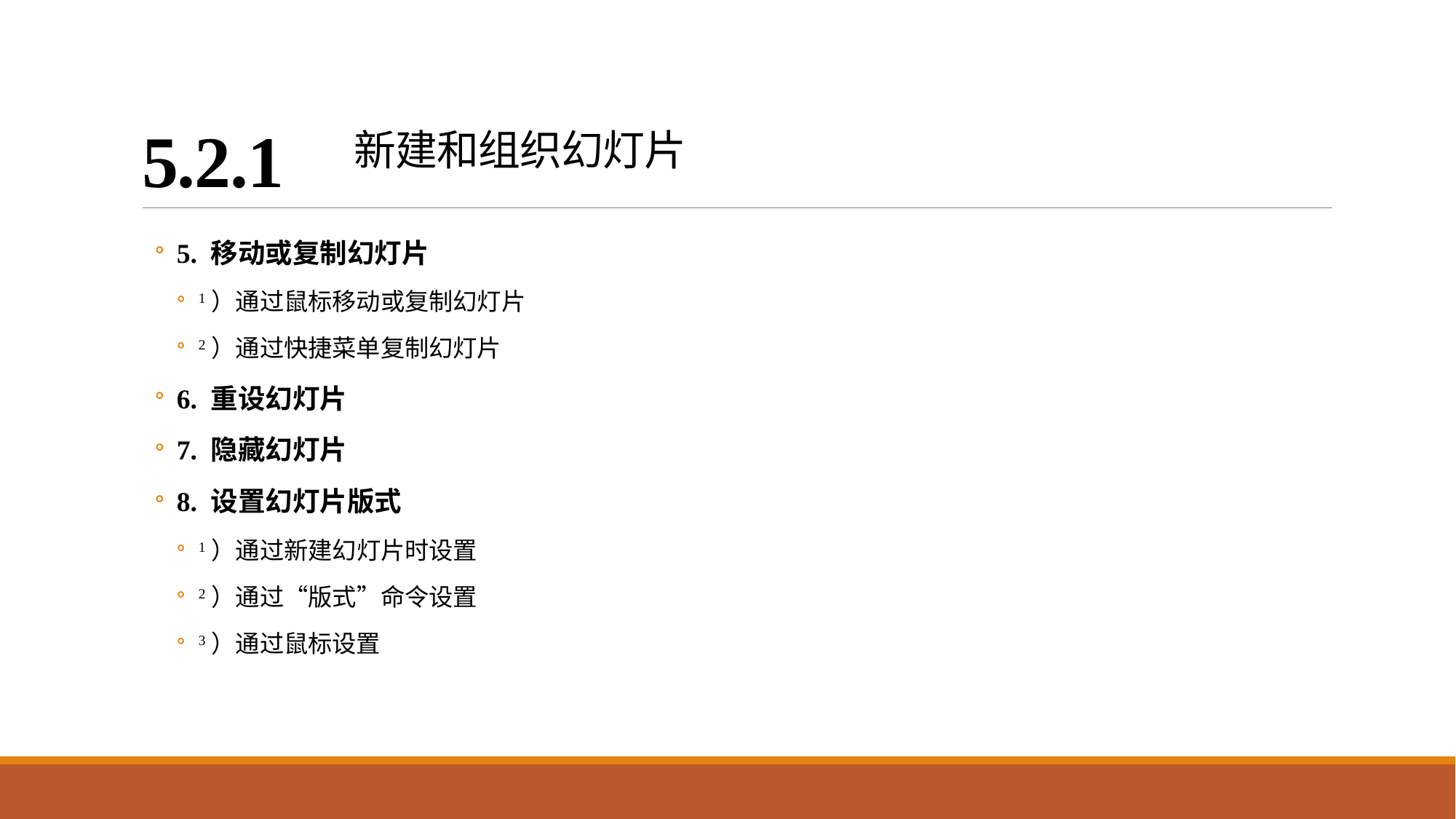

# 5.2.1   新建和组织幻灯片
5. 移动或复制幻灯片
1）通过鼠标移动或复制幻灯片
2）通过快捷菜单复制幻灯片
6. 重设幻灯片
7. 隐藏幻灯片
8. 设置幻灯片版式
1）通过新建幻灯片时设置
2）通过“版式”命令设置
3）通过鼠标设置